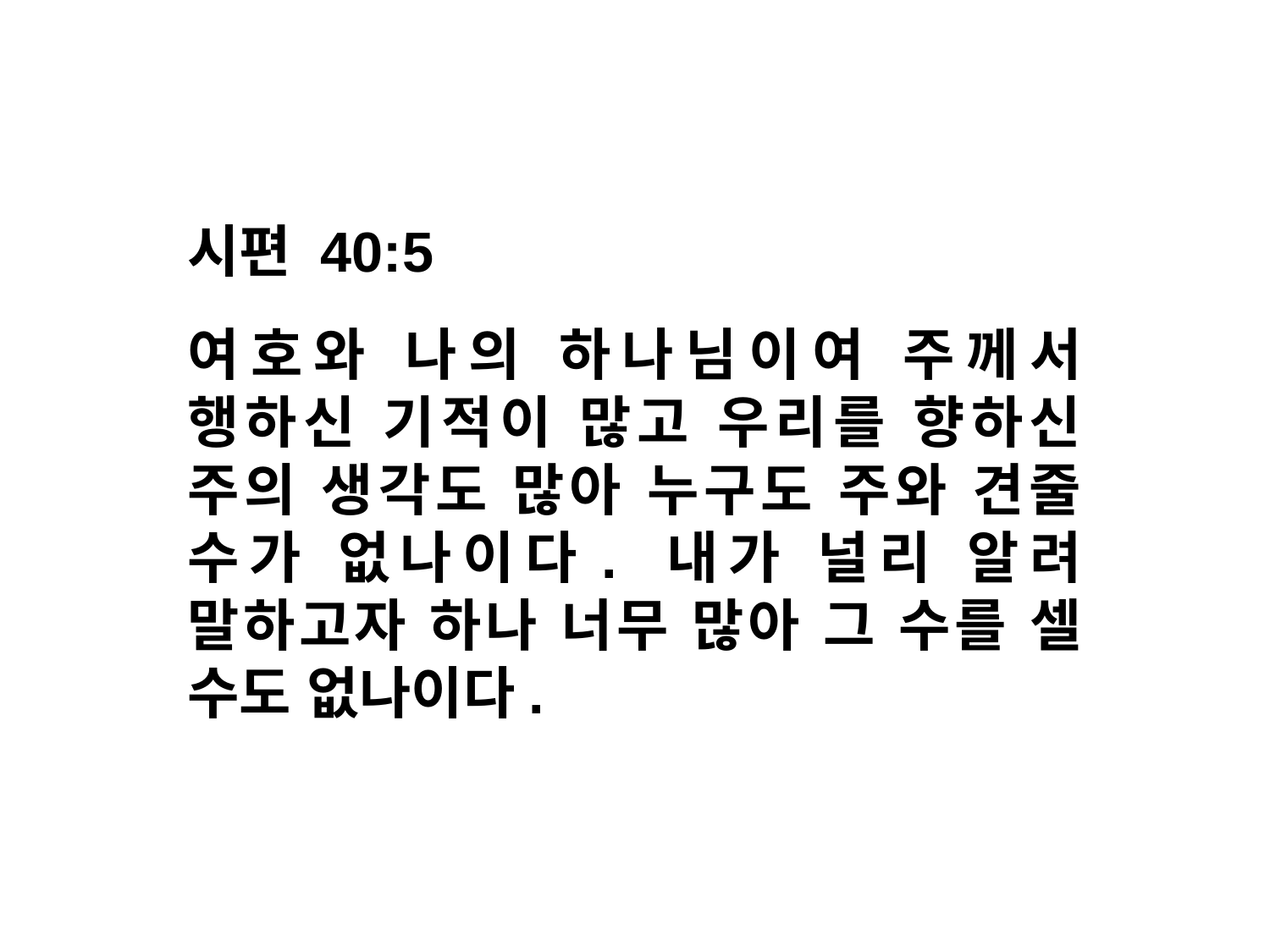

시편 40:5
여호와 나의 하나님이여 주께서 행하신 기적이 많고 우리를 향하신 주의 생각도 많아 누구도 주와 견줄 수가 없나이다. 내가 널리 알려 말하고자 하나 너무 많아 그 수를 셀 수도 없나이다.